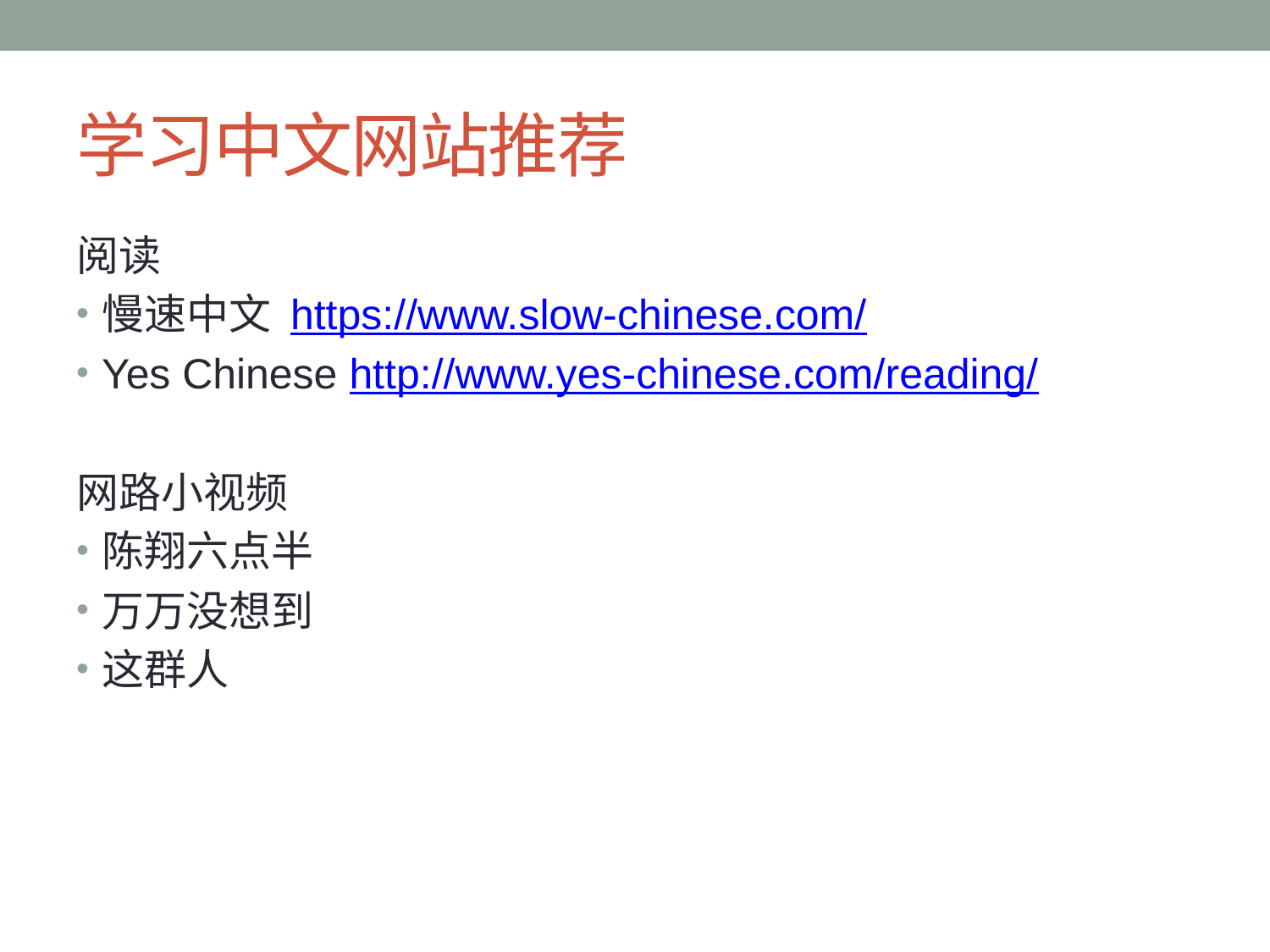

# 学习中文网站推荐
阅读
慢速中文 https://www.slow-chinese.com/
Yes Chinese http://www.yes-chinese.com/reading/

网路小视频
陈翔六点半
万万没想到
这群人